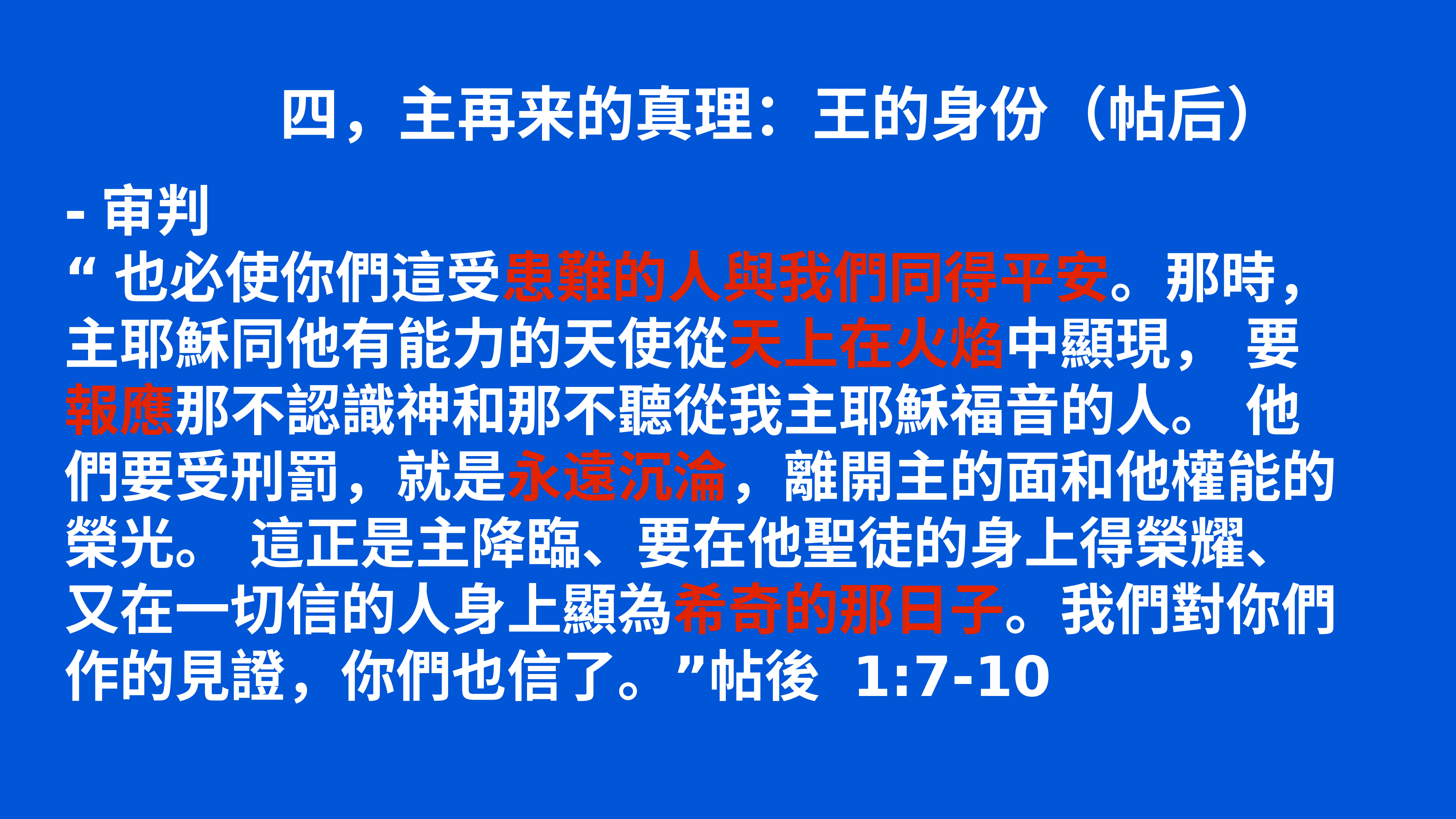

四，主再来的真理：王的身份（帖后）
-审判
“也必使你們這受患難的人與我們同得平安。那時，主耶穌同他有能力的天使從天上在火焰中顯現， 要報應那不認識神和那不聽從我主耶穌福音的人。 他們要受刑罰，就是永遠沉淪，離開主的面和他權能的榮光。 這正是主降臨、要在他聖徒的身上得榮耀、又在一切信的人身上顯為希奇的那日子。我們對你們作的見證，你們也信了。”帖後 1:7-10